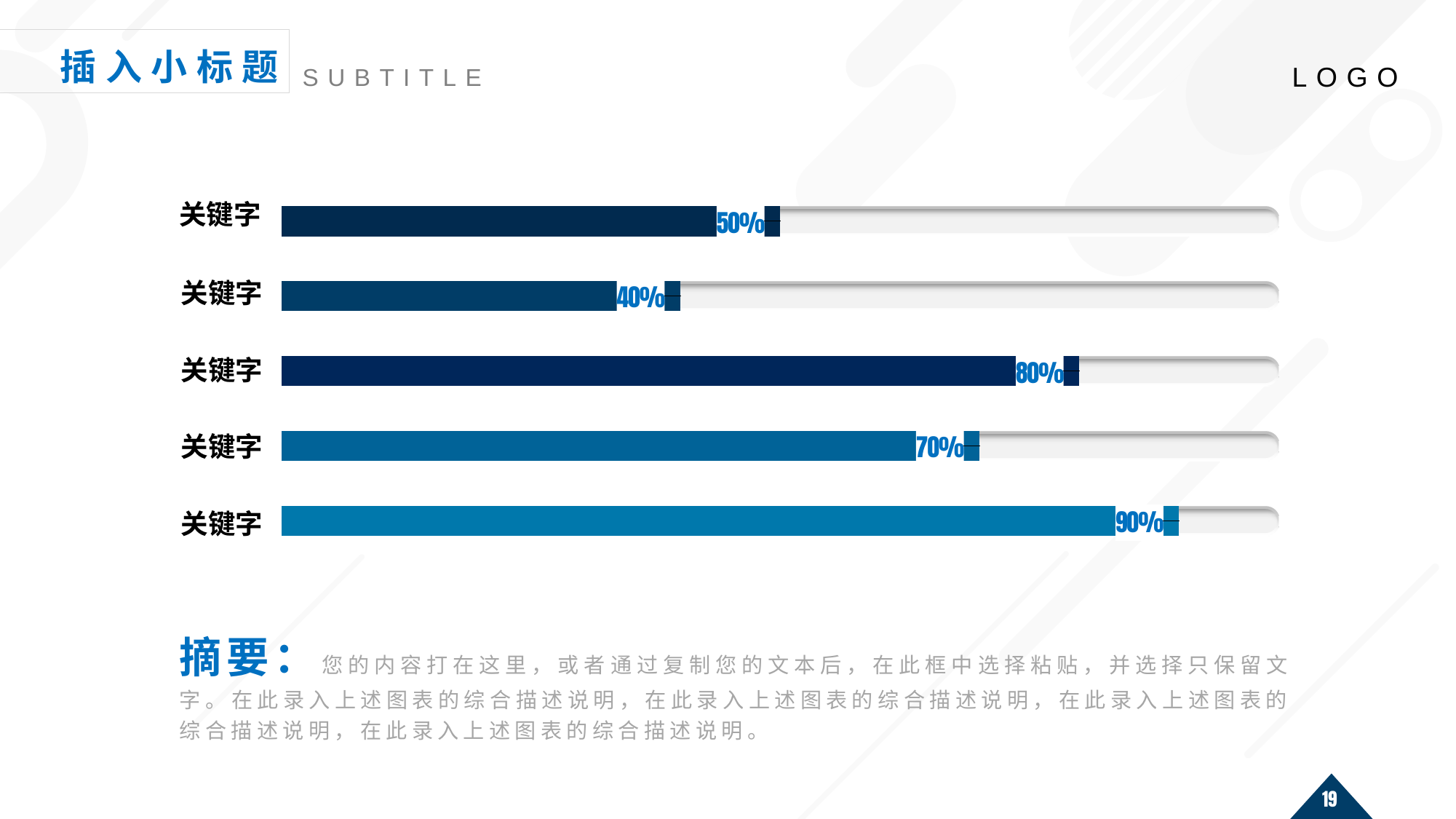

### Chart

| Category | 固定值 | 数据填入2 |
|---|---|---|
| 部门1 | 1.0 | 0.5 |
| 部门2 | 1.0 | 0.4 |
| 部门3 | 1.0 | 0.8 |
| 部门4 | 1.0 | 0.7 |
| 部门5 | 1.0 | 0.9 |
关键字
关键字
关键字
关键字
关键字
摘要：您的内容打在这里，或者通过复制您的文本后，在此框中选择粘贴，并选择只保留文字。在此录入上述图表的综合描述说明，在此录入上述图表的综合描述说明，在此录入上述图表的综合描述说明，在此录入上述图表的综合描述说明。